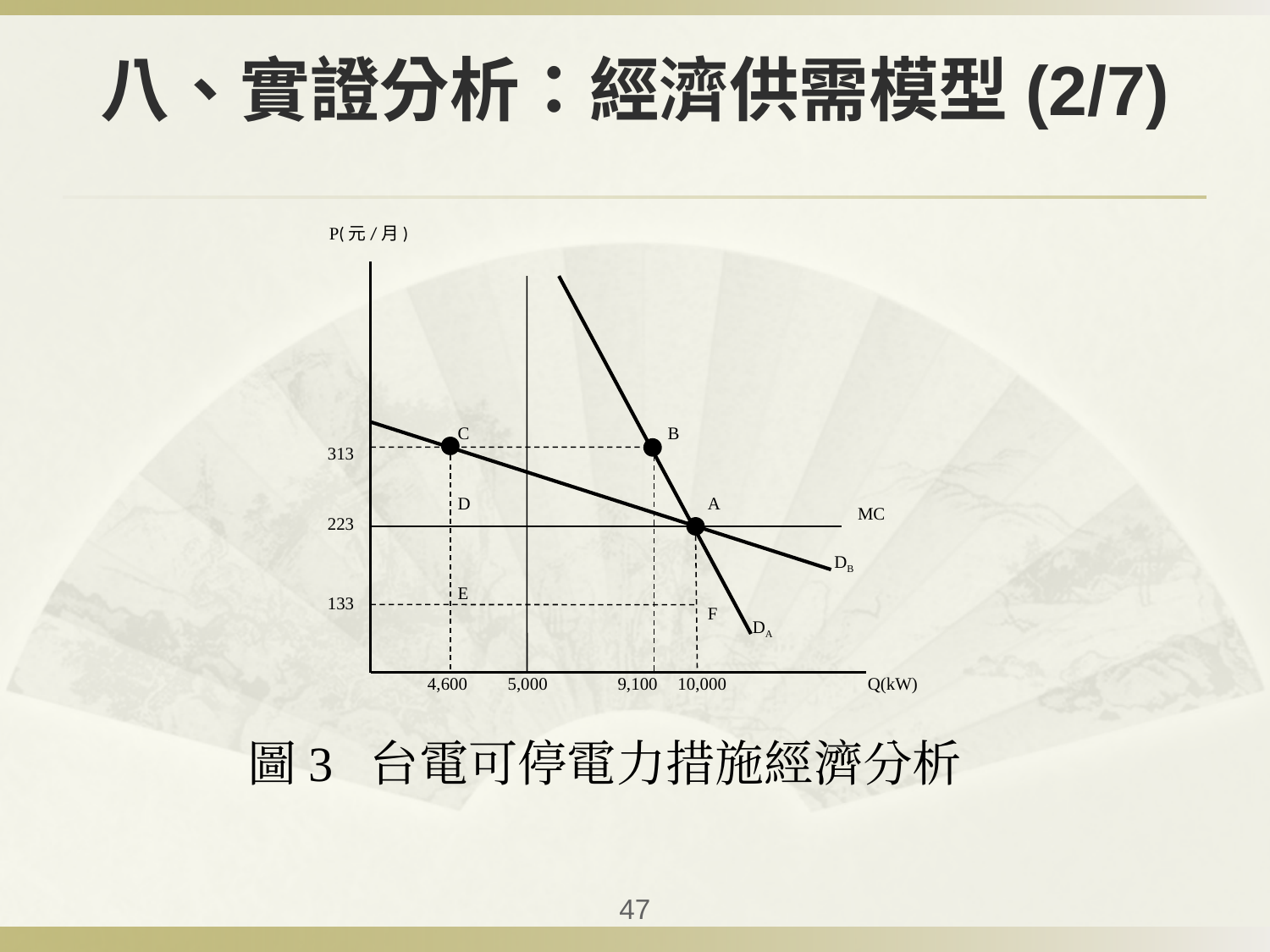

# 八、實證分析：經濟供需模型(2/7)

P(元/月)
C
B
313

D
A
MC
223

DB
E
133
F
DA
4,600
5,000
9,100
10,000
Q(kW)
圖3  台電可停電力措施經濟分析

47